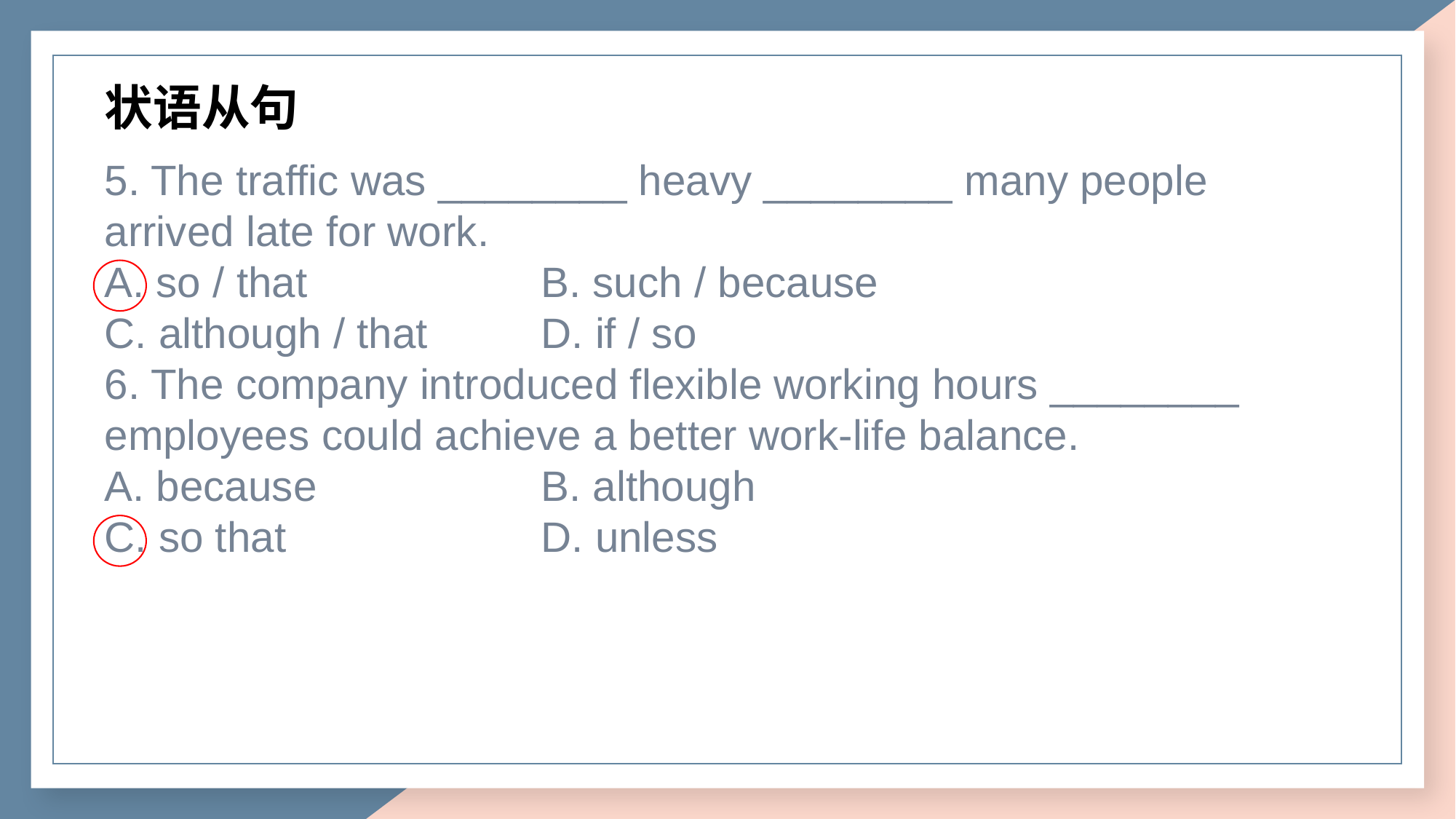

状语从句
5. The traffic was ________ heavy ________ many people arrived late for work.
A. so / that			B. such / because
C. although / that		D. if / so
6. The company introduced flexible working hours ________ employees could achieve a better work-life balance.
A. because			B. although
C. so that			D. unless